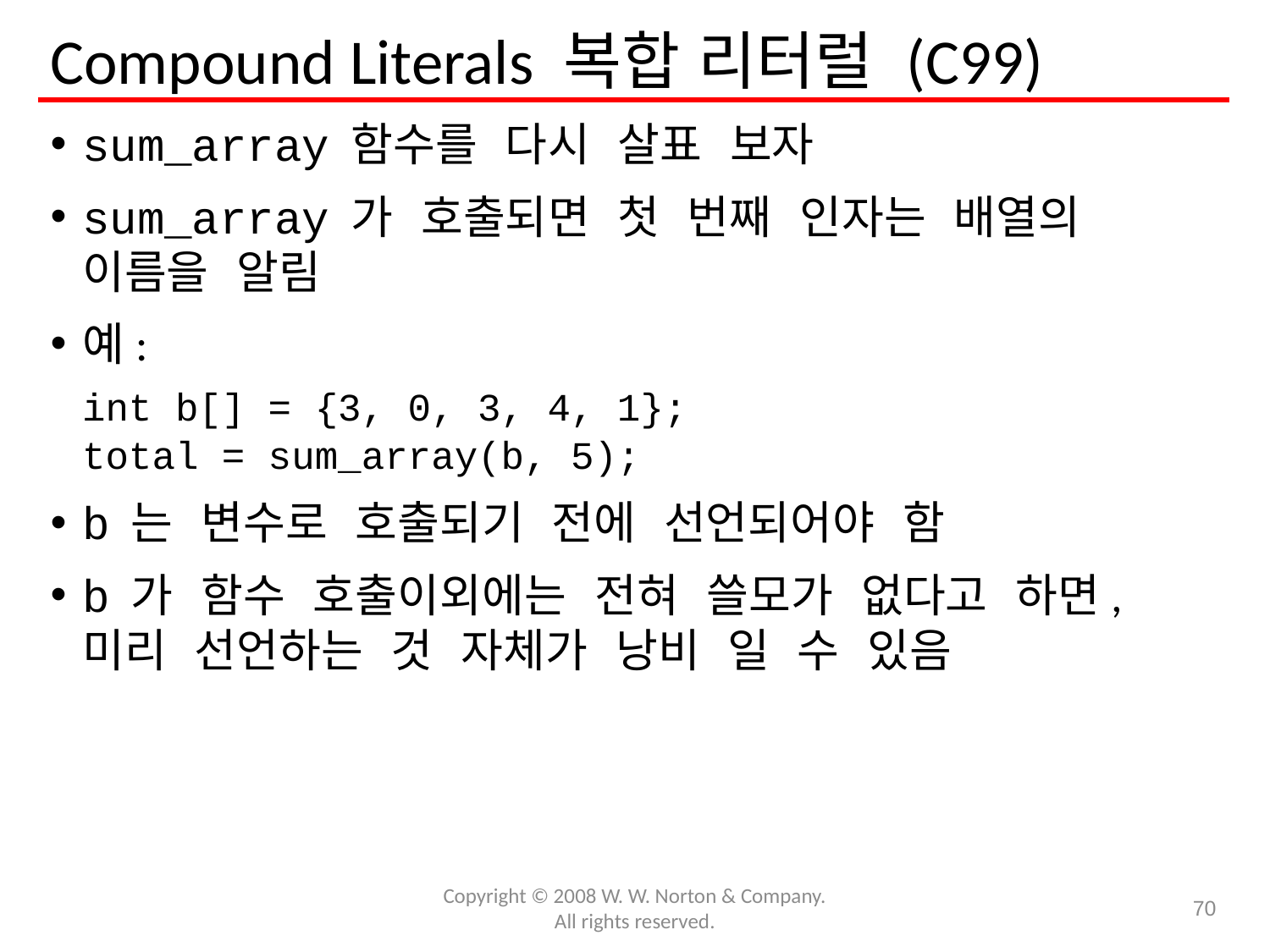

# Compound Literals 복합 리터럴 (C99)
sum_array 함수를 다시 살표 보자
sum_array 가 호출되면 첫 번째 인자는 배열의 이름을 알림
예:
	int b[] = {3, 0, 3, 4, 1};
	total = sum_array(b, 5);
b 는 변수로 호출되기 전에 선언되어야 함
b 가 함수 호출이외에는 전혀 쓸모가 없다고 하면, 미리 선언하는 것 자체가 낭비 일 수 있음
Copyright © 2008 W. W. Norton & Company.
All rights reserved.
70